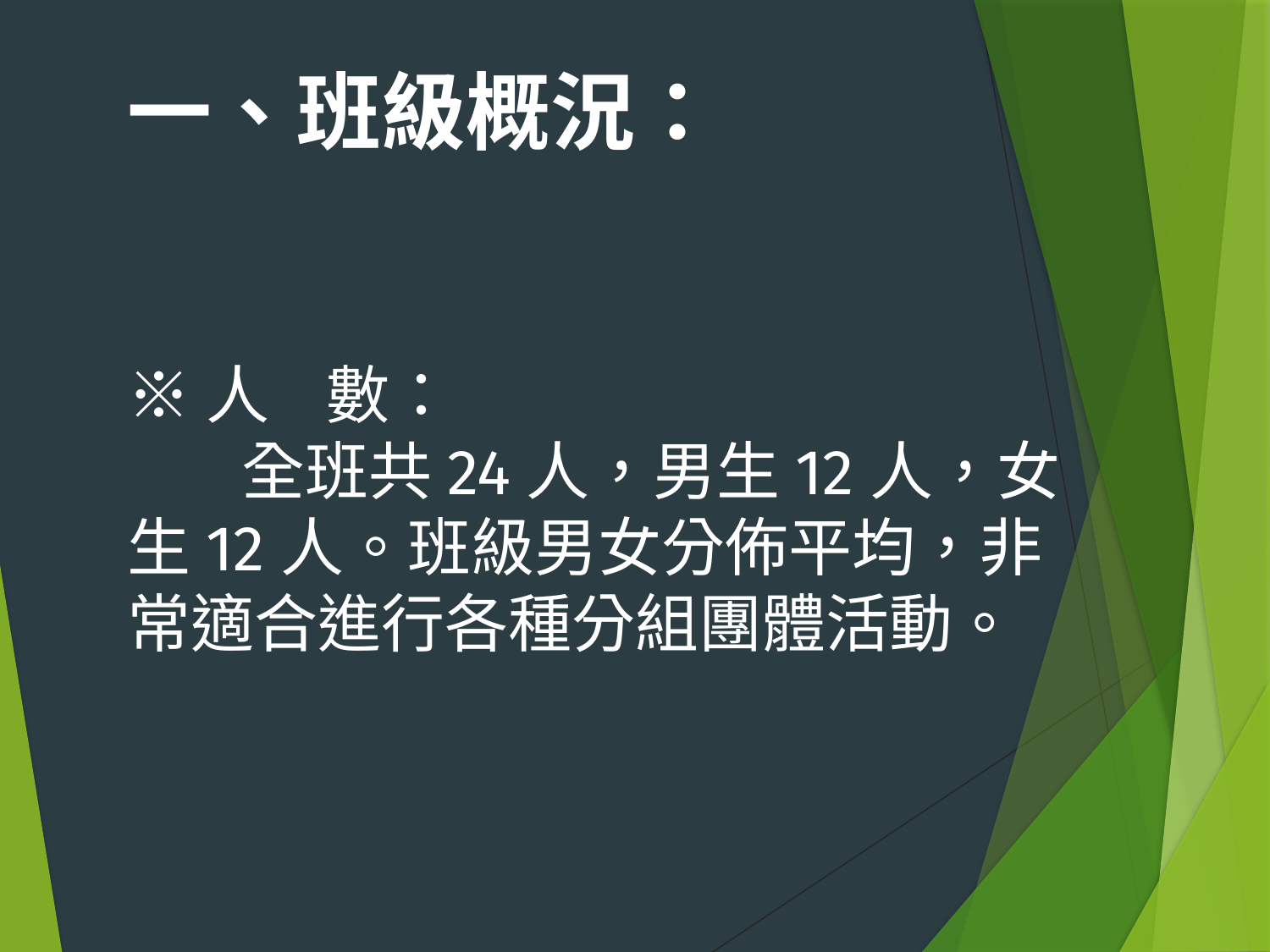

一、班級概況：
※人    數：
       全班共24人，男生12人，女生12人。班級男女分佈平均，非常適合進行各種分組團體活動。